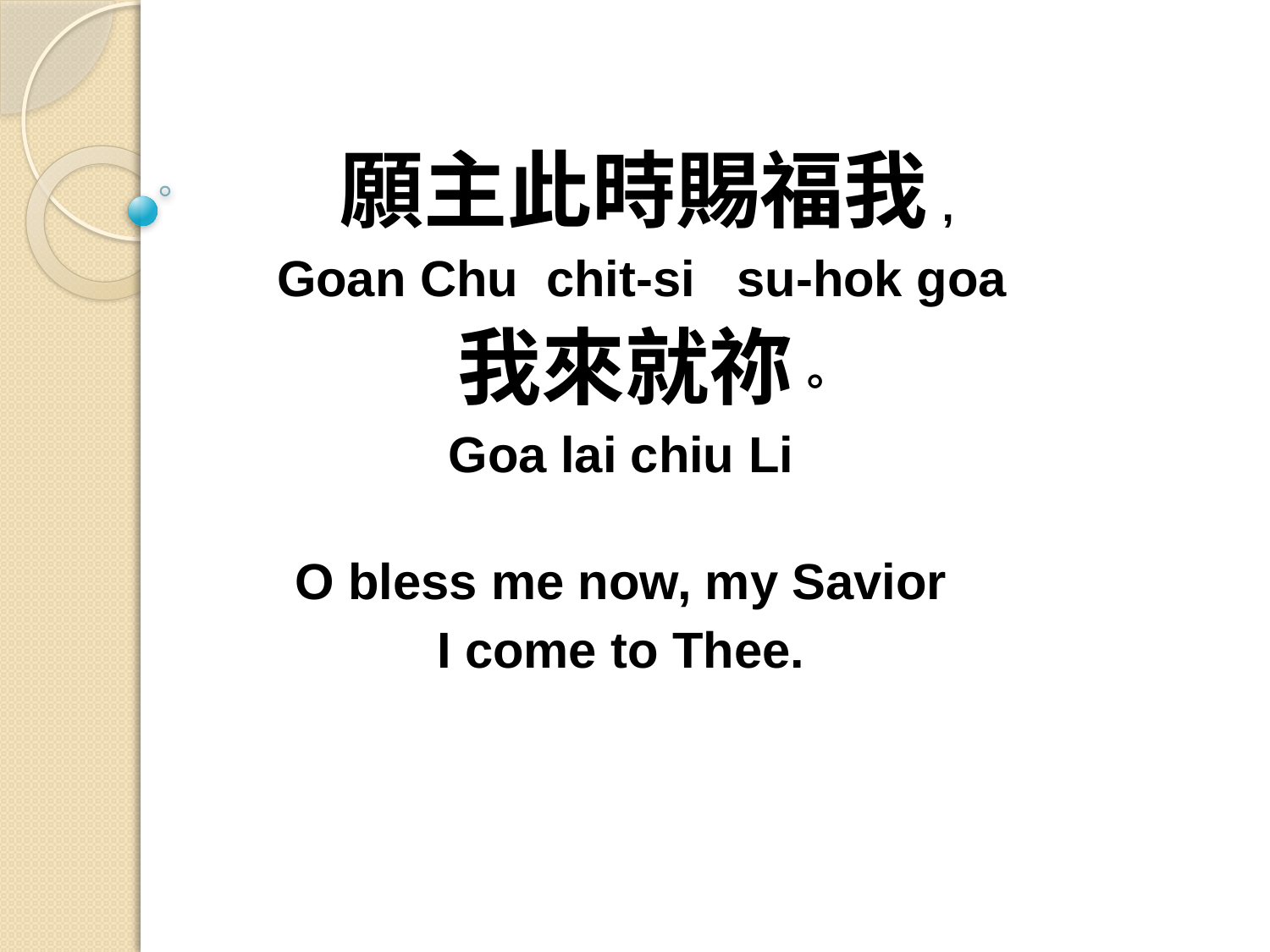

願主此時賜福我,
   Goan Chu  chit-si   su-hok goa
  我來就祢。
Goa lai chiu Li

O bless me now, my Savior
I come to Thee.